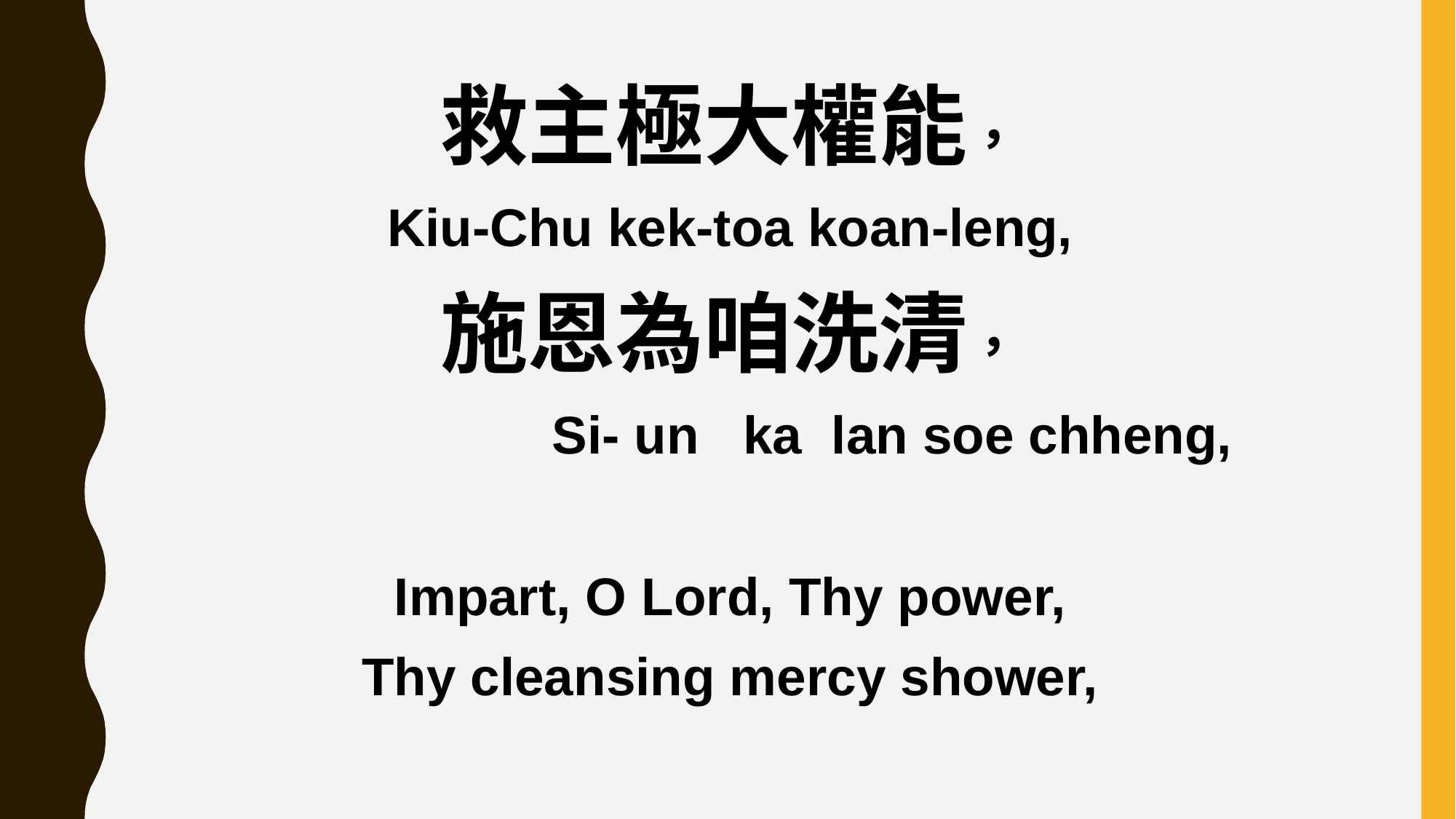

救主極大權能，
Kiu-Chu kek-toa koan-leng,
施恩為咱洗清，
                        Si- un   ka  lan soe chheng,

Impart, O Lord, Thy power,
Thy cleansing mercy shower,